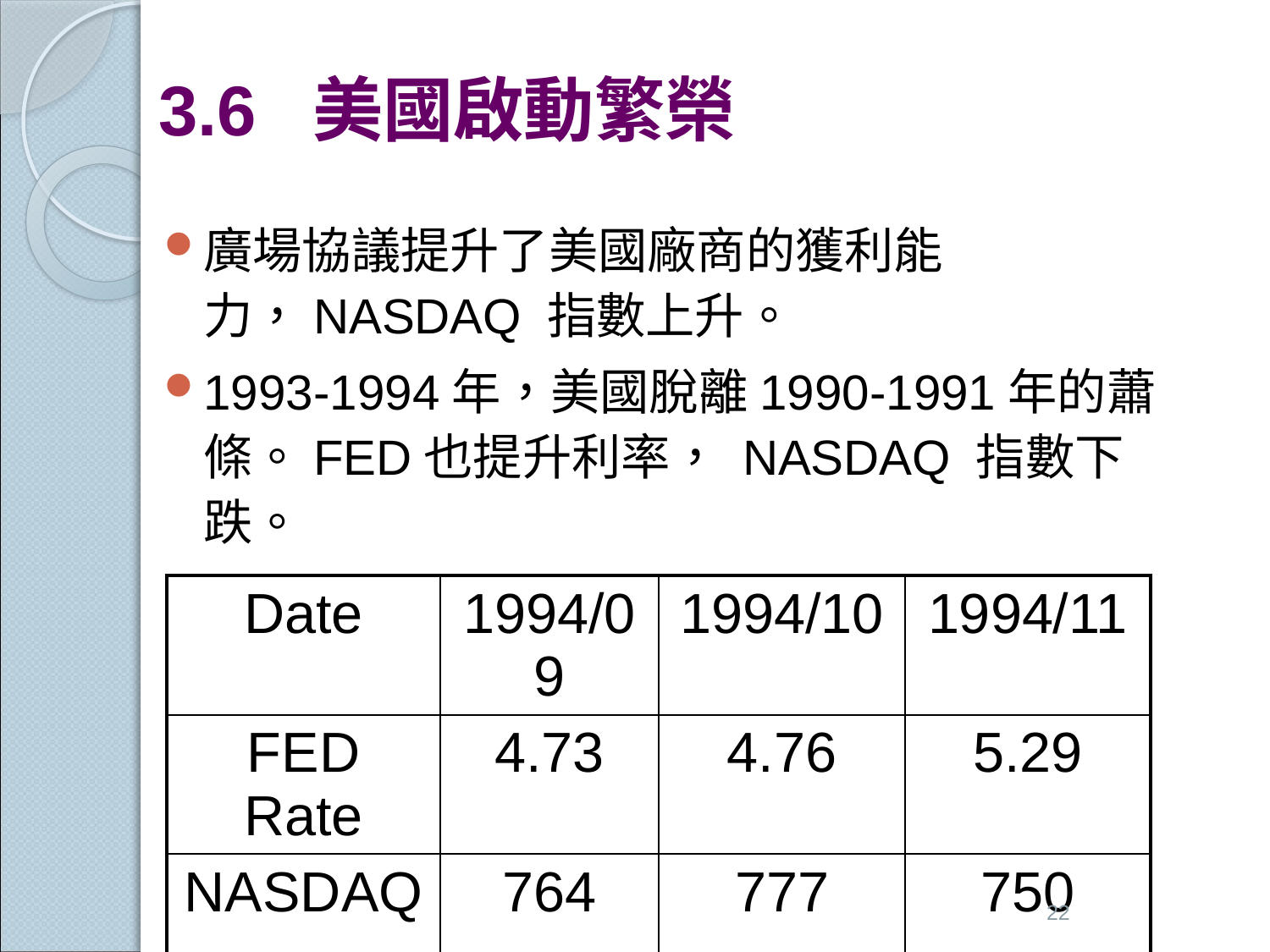

# 3.6  美國啟動繁榮
廣場協議提升了美國廠商的獲利能力，NASDAQ 指數上升。
1993-1994年，美國脫離1990-1991年的蕭條。FED也提升利率， NASDAQ 指數下跌。
| Date | 1994/09 | 1994/10 | 1994/11 |
| --- | --- | --- | --- |
| FED Rate | 4.73 | 4.76 | 5.29 |
| NASDAQ | 764 | 777 | 750 |
22